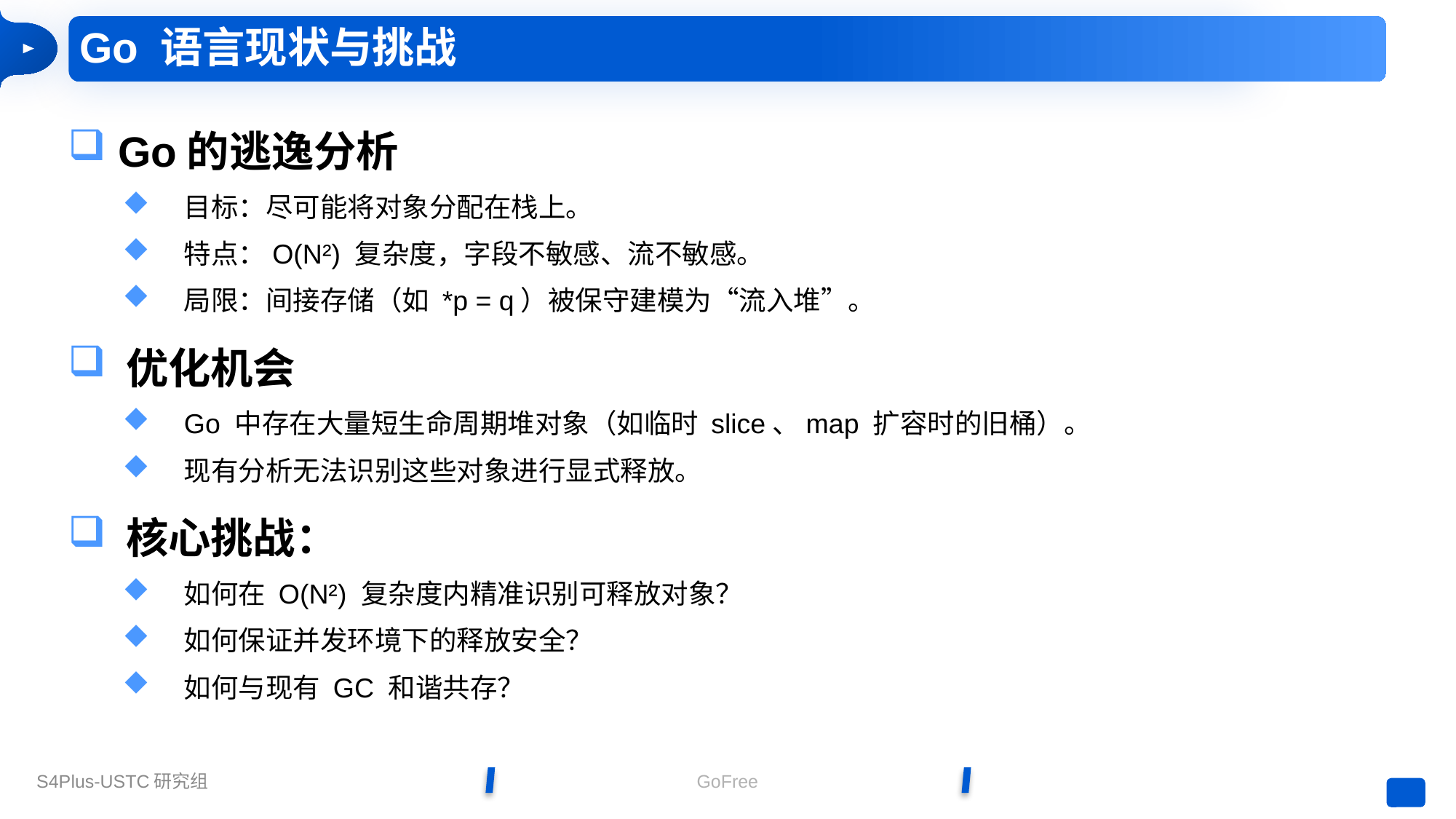

# Go 语言现状与挑战
 Go的逃逸分析
目标：尽可能将对象分配在栈上。
特点：O(N²) 复杂度，字段不敏感、流不敏感。
局限：间接存储（如 *p = q）被保守建模为“流入堆”。
 优化机会
Go 中存在大量短生命周期堆对象（如临时 slice、map 扩容时的旧桶）。
现有分析无法识别这些对象进行显式释放。
 核心挑战：
如何在 O(N²) 复杂度内精准识别可释放对象？
如何保证并发环境下的释放安全？
如何与现有 GC 和谐共存？

GoFree
4